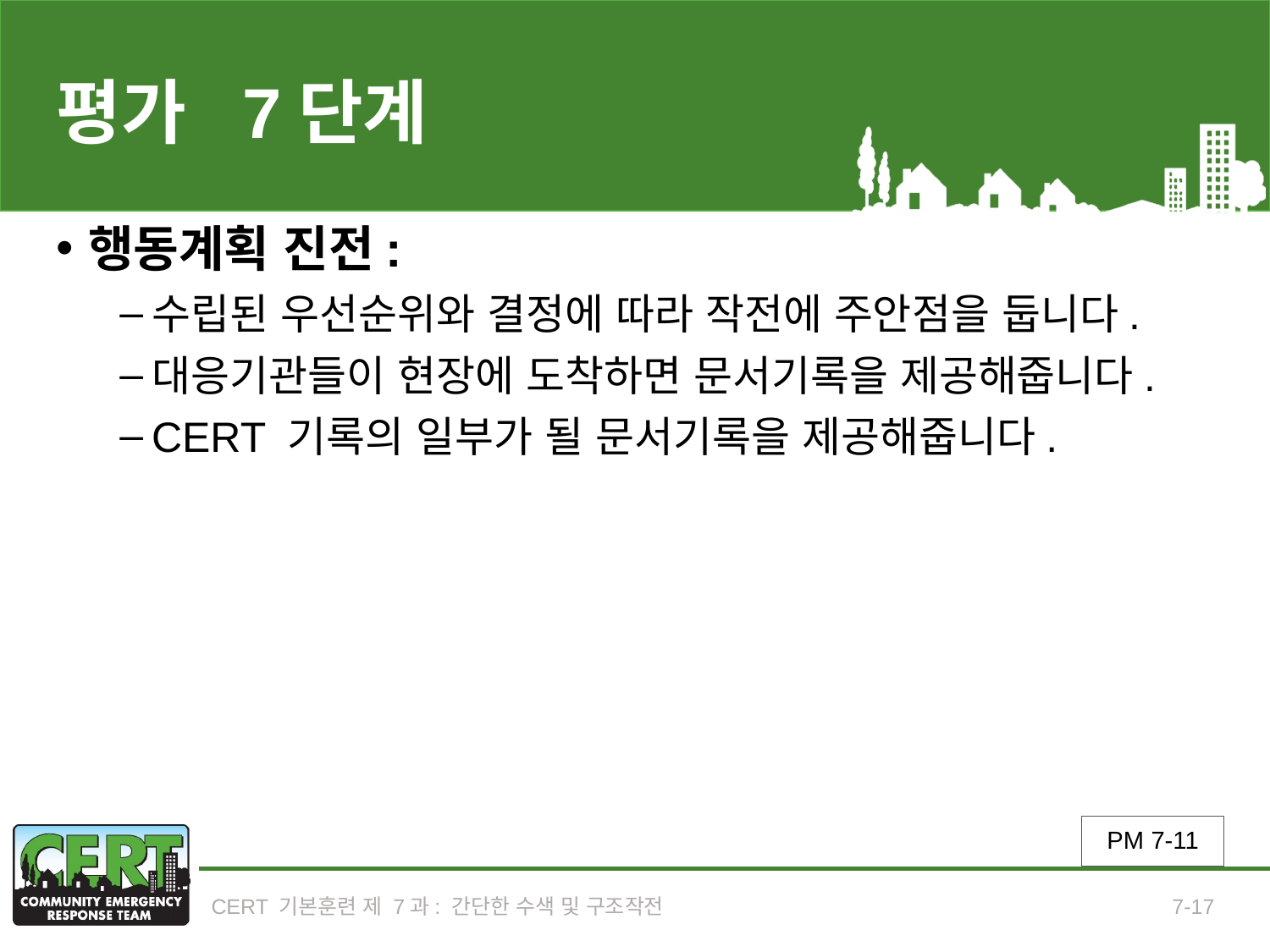

# 평가  7단계
행동계획 진전:
수립된 우선순위와 결정에 따라 작전에 주안점을 둡니다.
대응기관들이 현장에 도착하면 문서기록을 제공해줍니다.
CERT 기록의 일부가 될 문서기록을 제공해줍니다.
PM 7-11
CERT 기본훈련 제 7과: 간단한 수색 및 구조작전
7-17